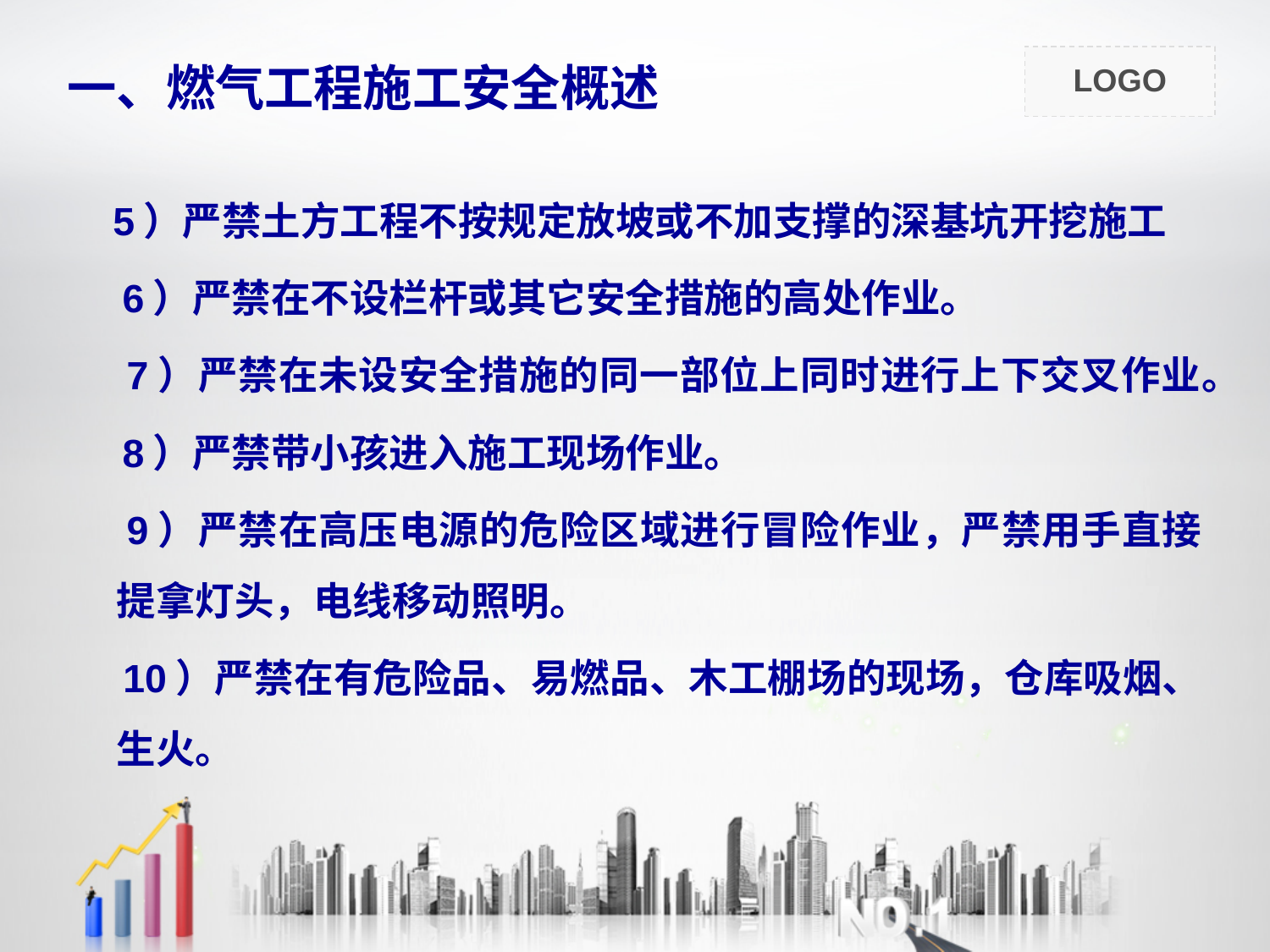

# 一、燃气工程施工安全概述
     5）严禁土方工程不按规定放坡或不加支撑的深基坑开挖施工
     6）严禁在不设栏杆或其它安全措施的高处作业。
     7）严禁在未设安全措施的同一部位上同时进行上下交叉作业。
     8）严禁带小孩进入施工现场作业。
     9）严禁在高压电源的危险区域进行冒险作业，严禁用手直接提拿灯头，电线移动照明。
     10）严禁在有危险品、易燃品、木工棚场的现场，仓库吸烟、生火。

7